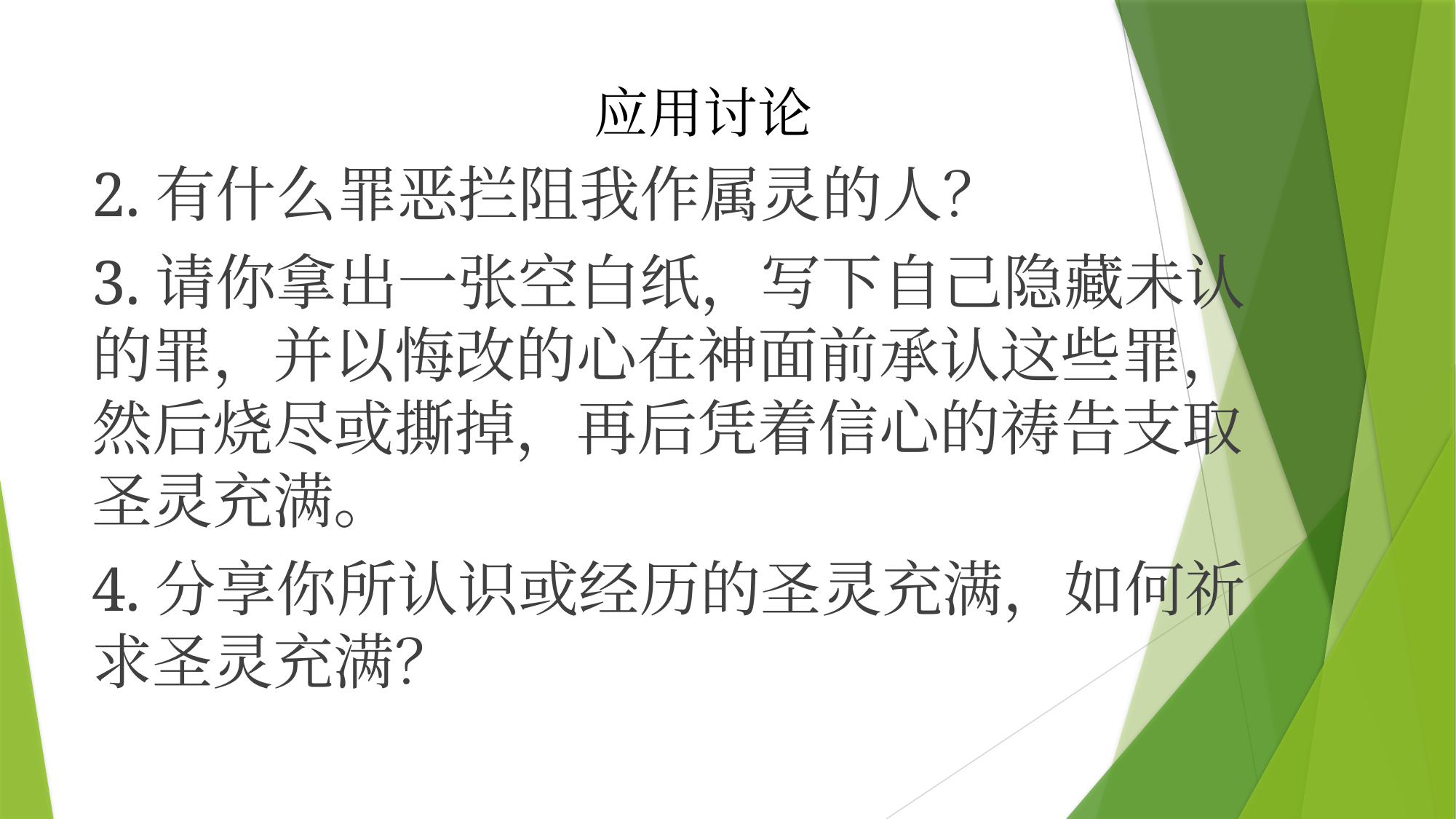

# 应用讨论
2.有什么罪恶拦阻我作属灵的人？
3.请你拿出一张空白纸，写下自己隐藏未认的罪，并以悔改的心在神面前承认这些罪，然后烧尽或撕掉，再后凭着信心的祷告支取圣灵充满。
4.分享你所认识或经历的圣灵充满，如何祈求圣灵充满？